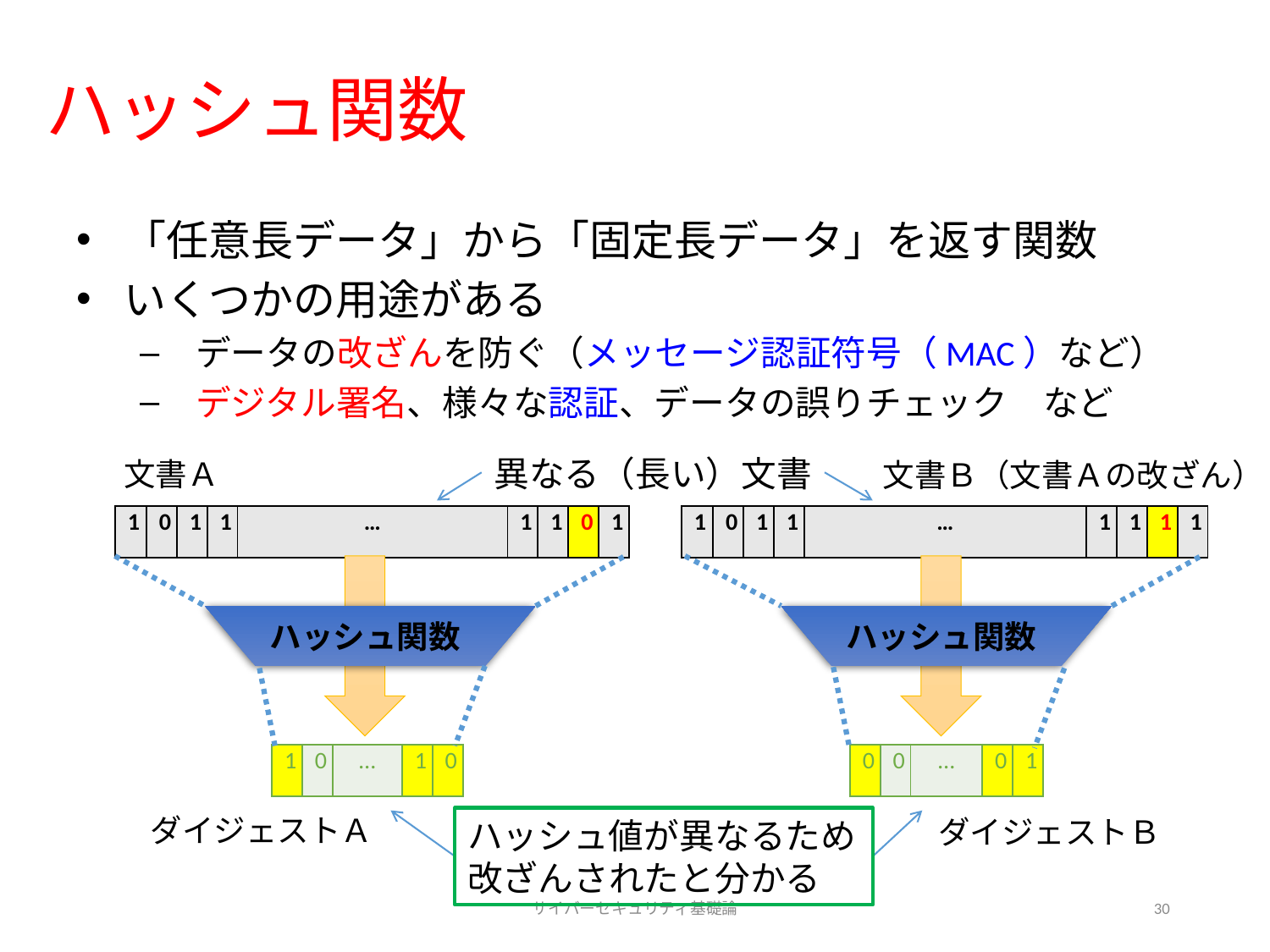

# ハッシュ関数
「任意長データ」から「固定長データ」を返す関数
いくつかの用途がある
 データの改ざんを防ぐ（メッセージ認証符号（MAC）など）
 デジタル署名、様々な認証、データの誤りチェック　など

異なる（長い）文書
文書Ａ
文書Ｂ（文書Ａの改ざん）
| 1 | 0 | 1 | 1 | … | 1 | 1 | 0 | 1 |
| --- | --- | --- | --- | --- | --- | --- | --- | --- |
| 1 | 0 | 1 | 1 | … | 1 | 1 | 1 | 1 |
| --- | --- | --- | --- | --- | --- | --- | --- | --- |

ハッシュ関数
ハッシュ関数
| 1 | 0 | … | 1 | 0 |
| --- | --- | --- | --- | --- |
| 0 | 0 | … | 0 | 1 |
| --- | --- | --- | --- | --- |
ダイジェストＡ
ダイジェストＢ
ハッシュ値が異なるため
改ざんされたと分かる
サイバーセキュリティ基礎論
30